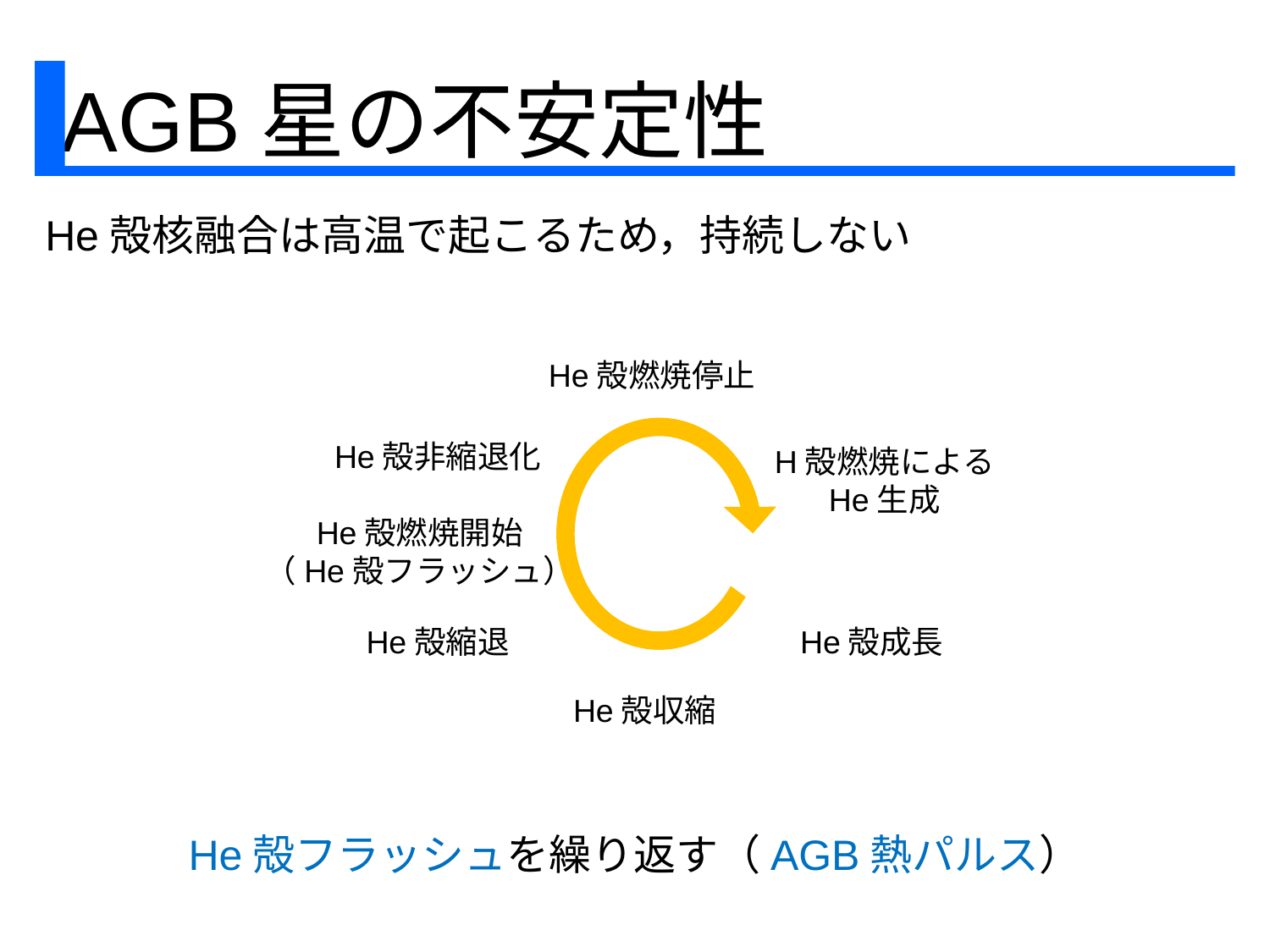

AGB星の不安定性

He殻核融合は高温で起こるため，持続しない
He殻燃焼停止

He殻非縮退化
H殻燃焼による
He生成
He殻燃焼開始
（He殻フラッシュ）
He殻縮退
He殻成長
He殻収縮
He殻フラッシュを繰り返す（AGB熱パルス）